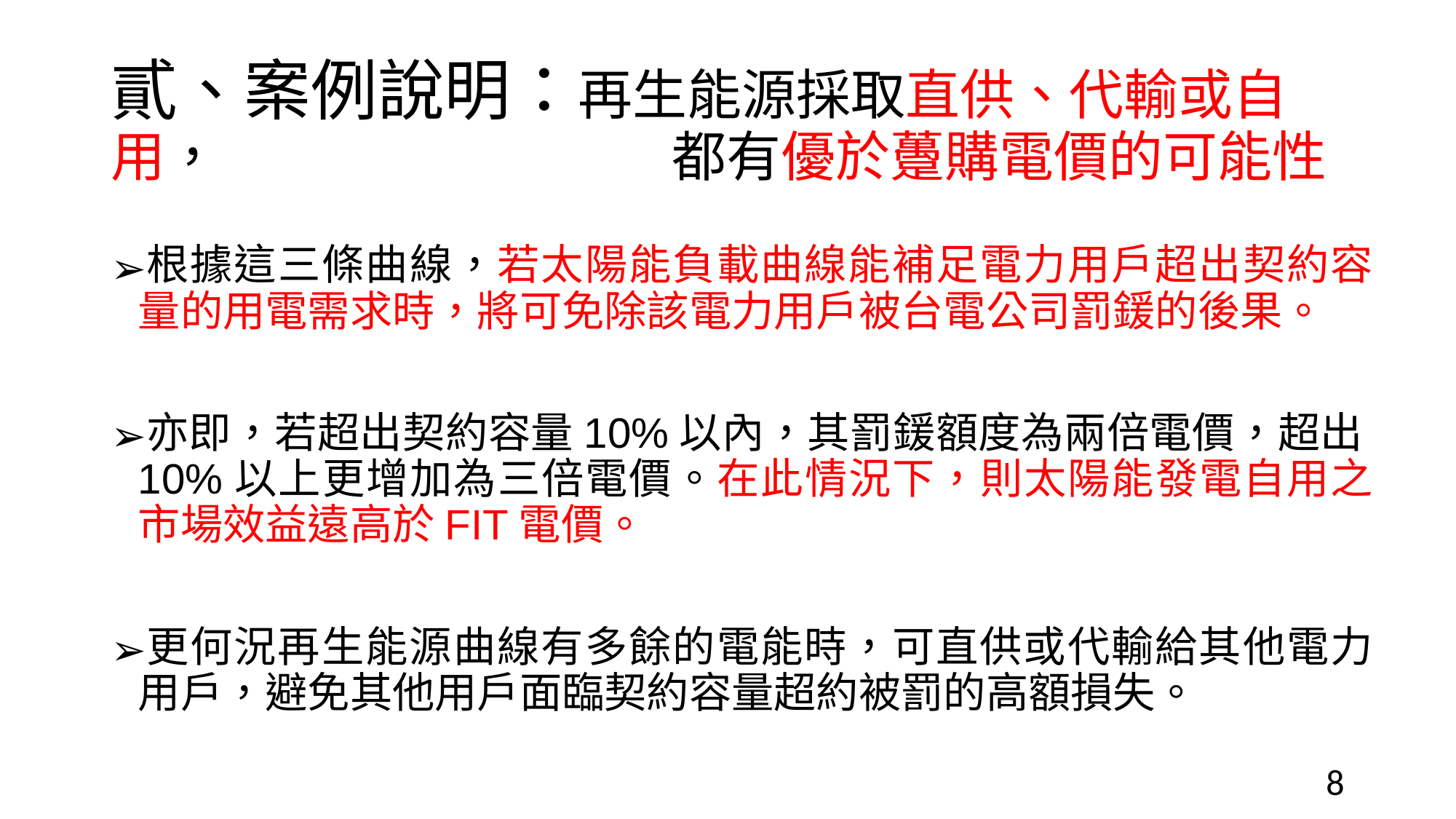

# 貳、案例說明：再生能源採取直供、代輸或自用，				 都有優於躉購電價的可能性
根據這三條曲線，若太陽能負載曲線能補足電力用戶超出契約容量的用電需求時，將可免除該電力用戶被台電公司罰鍰的後果。

亦即，若超出契約容量10%以內，其罰鍰額度為兩倍電價，超出10%以上更增加為三倍電價。在此情況下，則太陽能發電自用之市場效益遠高於FIT電價。

更何況再生能源曲線有多餘的電能時，可直供或代輸給其他電力用戶，避免其他用戶面臨契約容量超約被罰的高額損失。
8